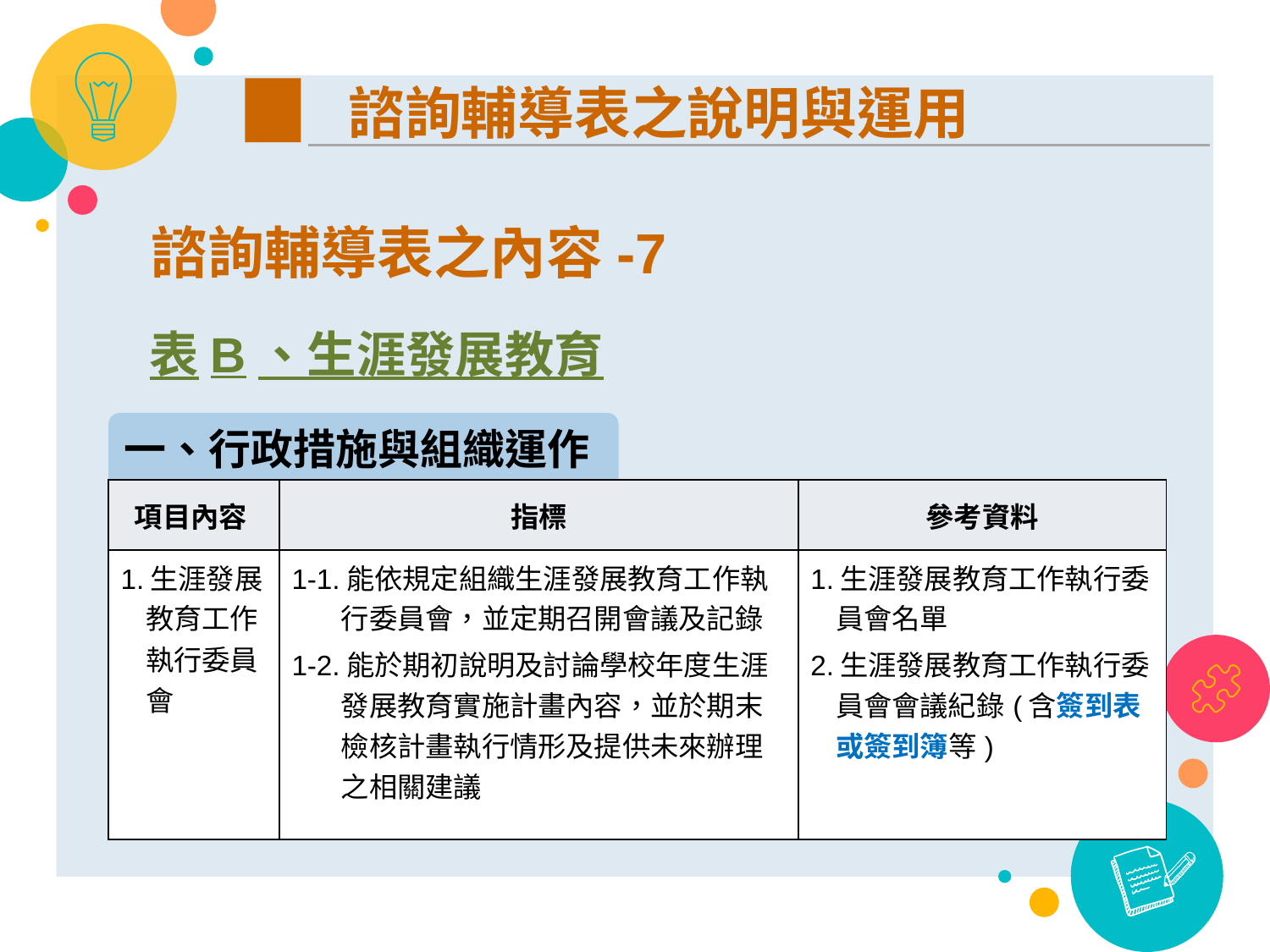

諮詢輔導表之說明與運用

諮詢輔導表之內容-7
表B、生涯發展教育
一、行政措施與組織運作
| 項目內容 | 指標 | 參考資料 |
| --- | --- | --- |
| 1.生涯發展教育工作執行委員會 | 1-1.能依規定組織生涯發展教育工作執行委員會，並定期召開會議及記錄 1-2.能於期初說明及討論學校年度生涯發展教育實施計畫內容，並於期末檢核計畫執行情形及提供未來辦理之相關建議 | 1.生涯發展教育工作執行委員會名單 2.生涯發展教育工作執行委員會會議紀錄(含簽到表或簽到簿等) |